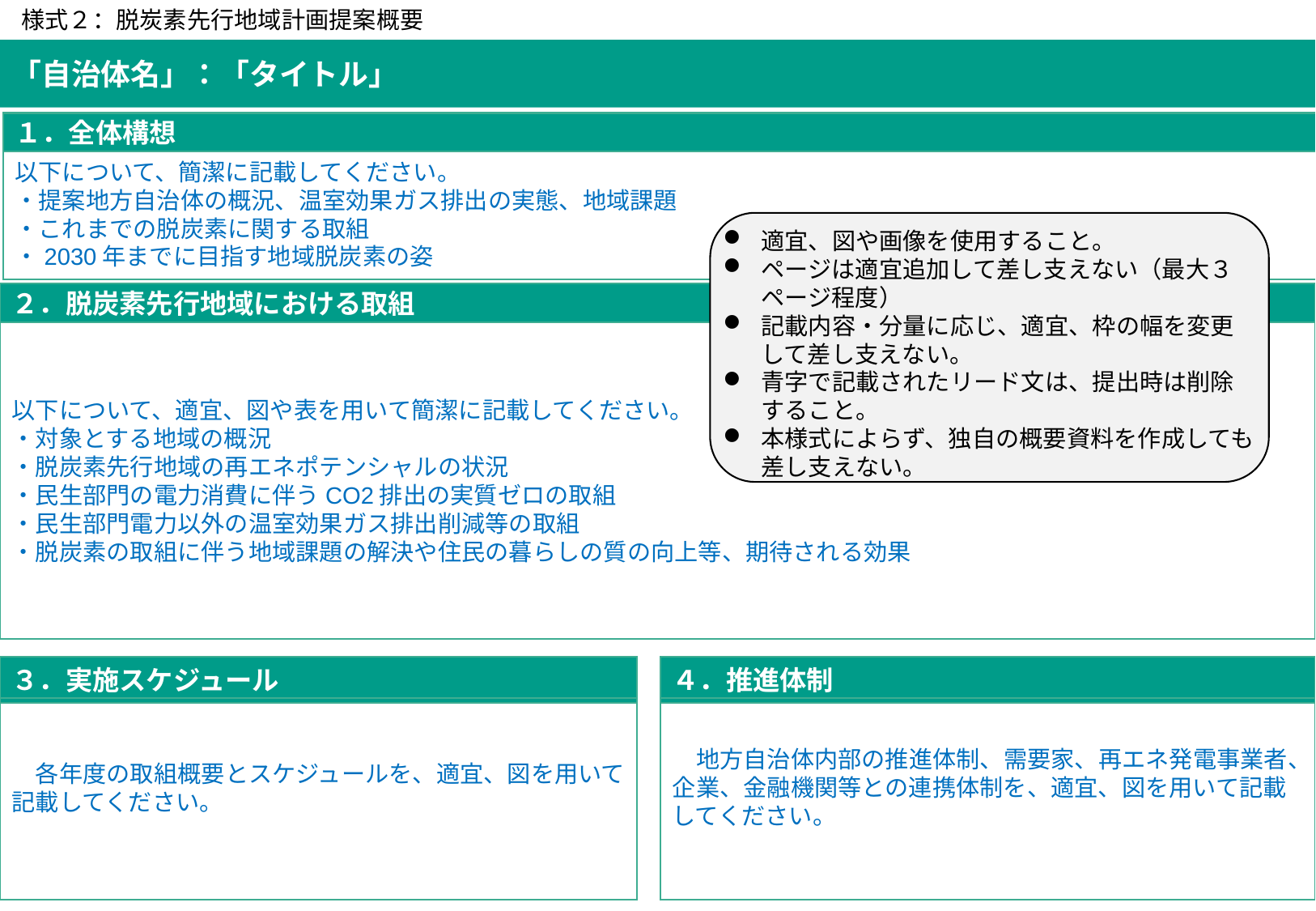

様式２：脱炭素先行地域計画提案概要
「自治体名」：「タイトル」
１．全体構想
以下について、簡潔に記載してください。
・提案地方自治体の概況、温室効果ガス排出の実態、地域課題
・これまでの脱炭素に関する取組
・2030年までに目指す地域脱炭素の姿
適宜、図や画像を使用すること。
ページは適宜追加して差し支えない（最大３ページ程度）
記載内容・分量に応じ、適宜、枠の幅を変更して差し支えない。
青字で記載されたリード文は、提出時は削除すること。
本様式によらず、独自の概要資料を作成しても差し支えない。
２．脱炭素先行地域における取組
以下について、適宜、図や表を用いて簡潔に記載してください。
・対象とする地域の概況
・脱炭素先行地域の再エネポテンシャルの状況
・民生部門の電力消費に伴うCO2排出の実質ゼロの取組
・民生部門電力以外の温室効果ガス排出削減等の取組
・脱炭素の取組に伴う地域課題の解決や住民の暮らしの質の向上等、期待される効果
３．実施スケジュール
　各年度の取組概要とスケジュールを、適宜、図を用いて記載してください。

４．推進体制
　地方自治体内部の推進体制、需要家、再エネ発電事業者、企業、金融機関等との連携体制を、適宜、図を用いて記載してください。